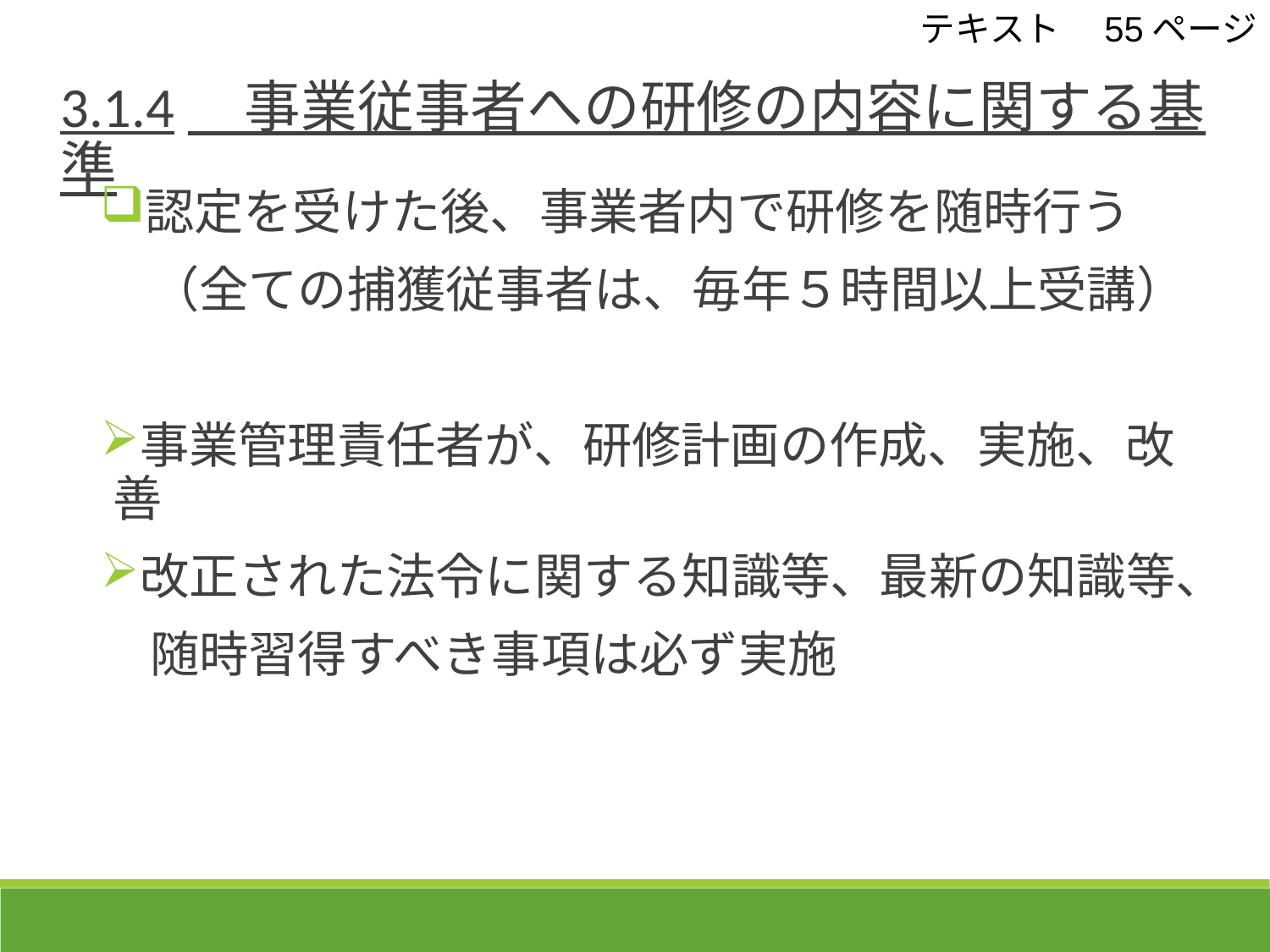

テキスト　55ページ
3.1.4　事業従事者への研修の内容に関する基準
認定を受けた後、事業者内で研修を随時行う
　（全ての捕獲従事者は、毎年５時間以上受講）

事業管理責任者が、研修計画の作成、実施、改善
改正された法令に関する知識等、最新の知識等、
　随時習得すべき事項は必ず実施